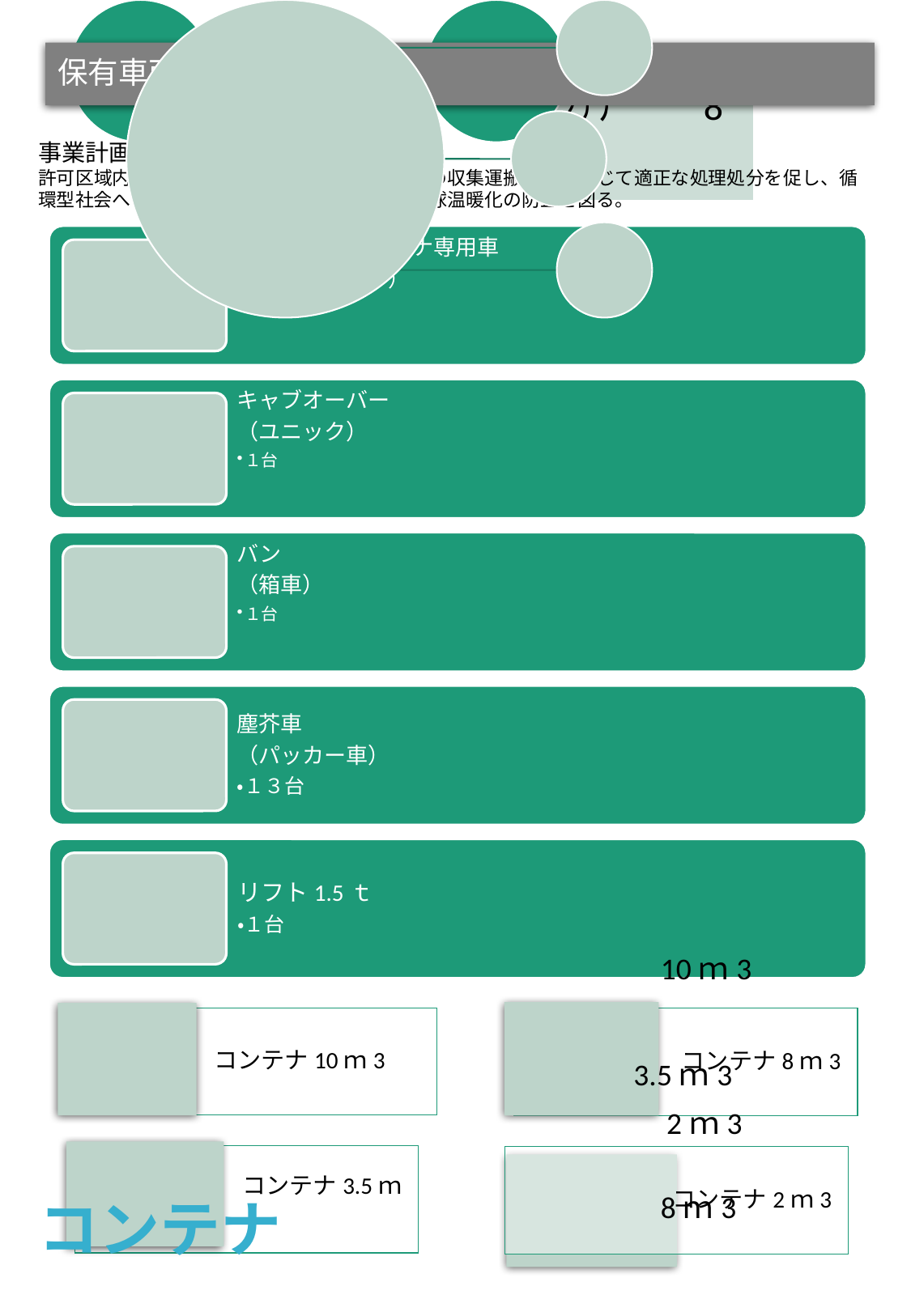

保有車両
事業計画の概要
許可区域内での事業系一般廃棄物、産業廃棄物の収集運搬事業を通じて適正な処理処分を促し、循環型社会への貢献、資源の有効利用の促進、地球温暖化の防止を図る。
脱着装置付コンテナ専用車
（アームロール）
２台
キャブオーバー
（ユニック）
１台
バン
（箱車）
１台
塵芥車
（パッカー車）
・１３台
リフト1.5ｔ
・１台
ｺﾝﾃﾅ　10m3

ｺﾝﾃﾅ　　8ｍ3

10ｍ3
　　コンテナ10ｍ3
　　　　コンテナ8ｍ3
　　　　コンテナ3.5ｍ3
　　　　コンテナ2ｍ3
3.5ｍ3
2ｍ3
8ｍ3
コンテナ
6